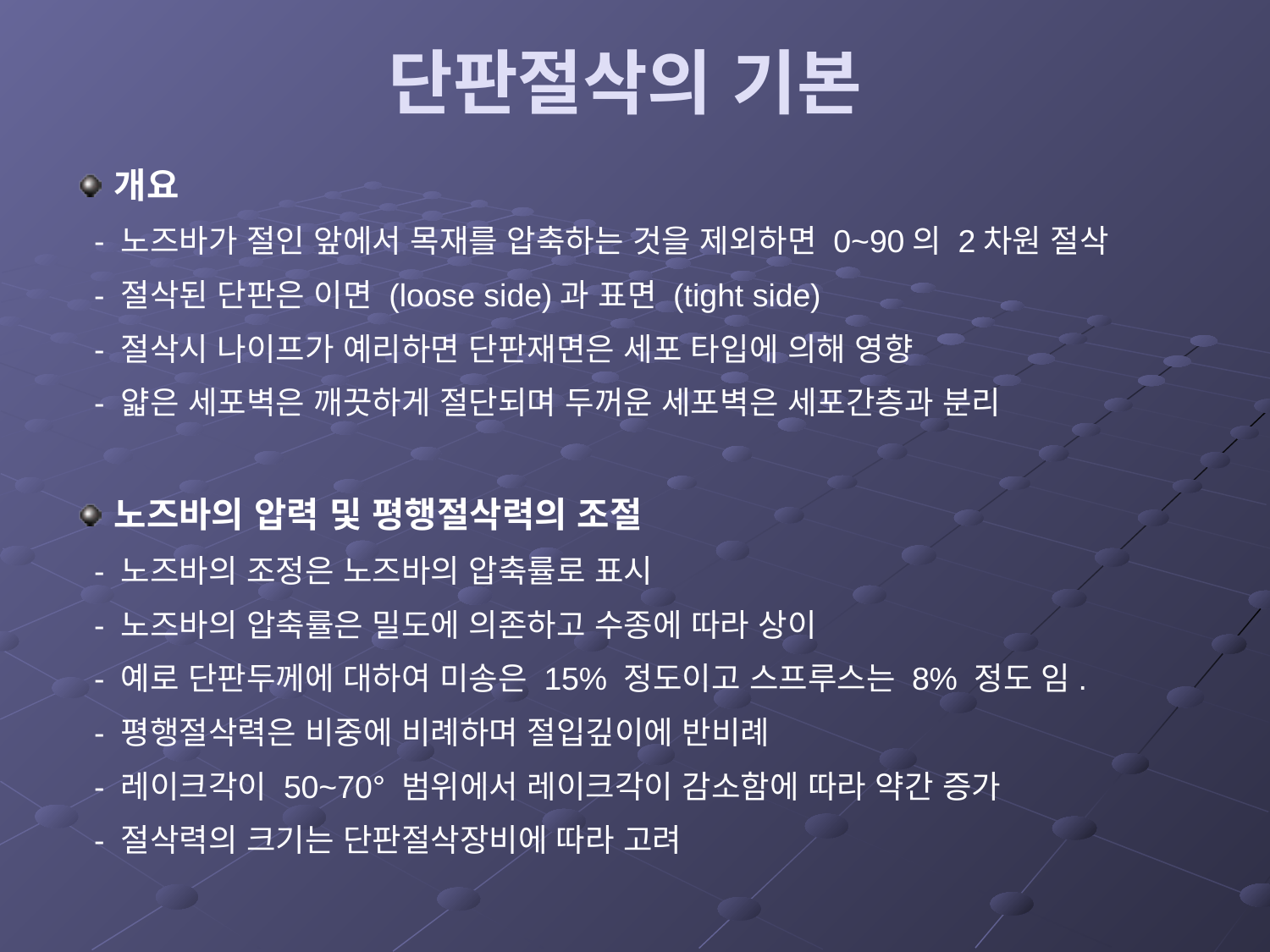

# 단판절삭의 기본
개요
  - 노즈바가 절인 앞에서 목재를 압축하는 것을 제외하면 0~90의 2차원 절삭
  - 절삭된 단판은 이면 (loose side)과 표면 (tight side)
  - 절삭시 나이프가 예리하면 단판재면은 세포 타입에 의해 영향
  - 얇은 세포벽은 깨끗하게 절단되며 두꺼운 세포벽은 세포간층과 분리

노즈바의 압력 및 평행절삭력의 조절
  - 노즈바의 조정은 노즈바의 압축률로 표시
  - 노즈바의 압축률은 밀도에 의존하고 수종에 따라 상이
  - 예로 단판두께에 대하여 미송은 15% 정도이고 스프루스는 8% 정도 임.
  - 평행절삭력은 비중에 비례하며 절입깊이에 반비례
  - 레이크각이 50~70° 범위에서 레이크각이 감소함에 따라 약간 증가
  - 절삭력의 크기는 단판절삭장비에 따라 고려